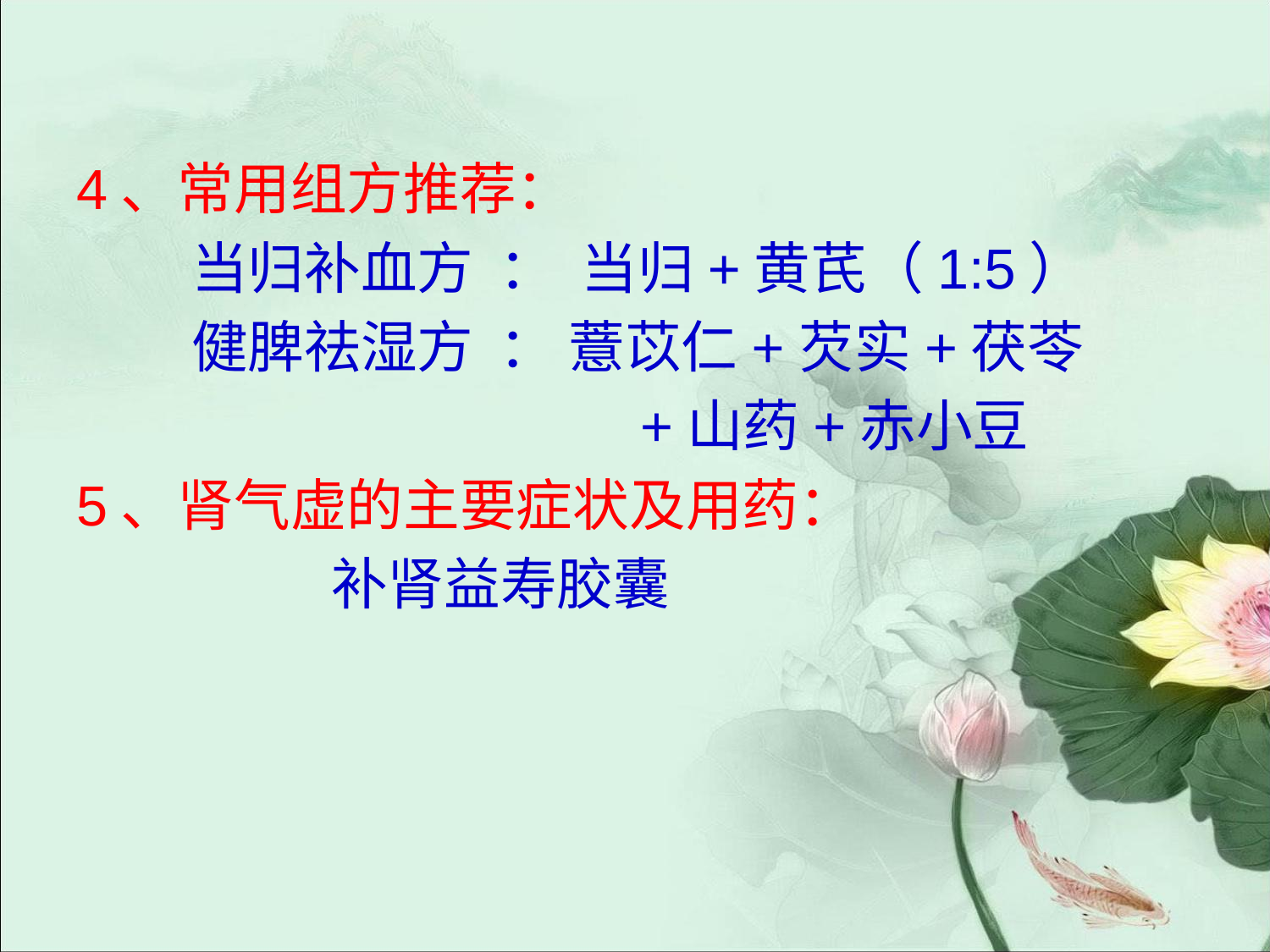

4、常用组方推荐：
        当归补血方  ：  当归+黄芪（1:5）
        健脾祛湿方  ： 薏苡仁+芡实+茯苓
                                    +山药+赤小豆
5、肾气虚的主要症状及用药：
                   补肾益寿胶囊